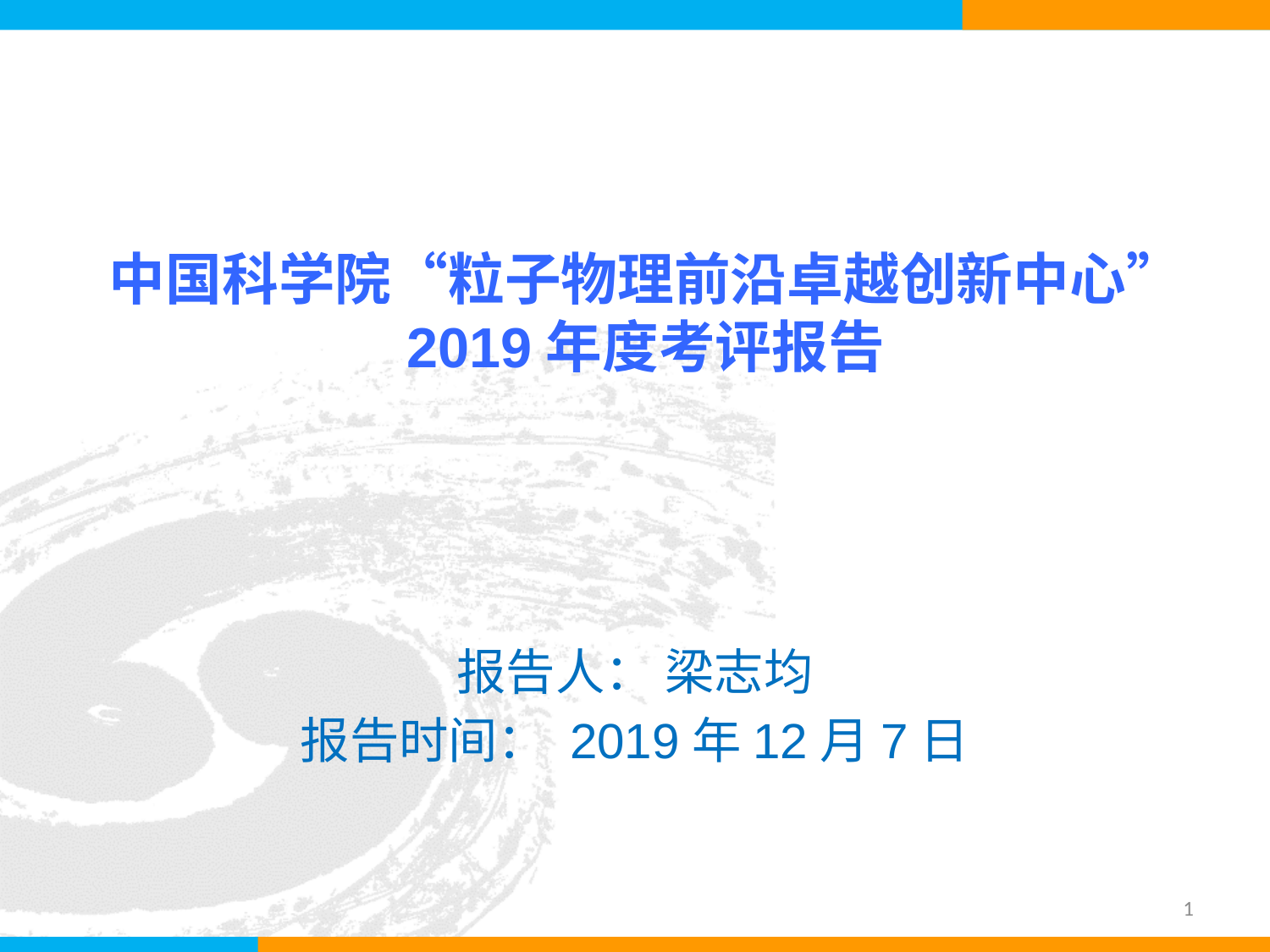

# 中国科学院“粒子物理前沿卓越创新中心” 2019年度考评报告
报告人： 梁志均
报告时间： 2019年12月7日
1